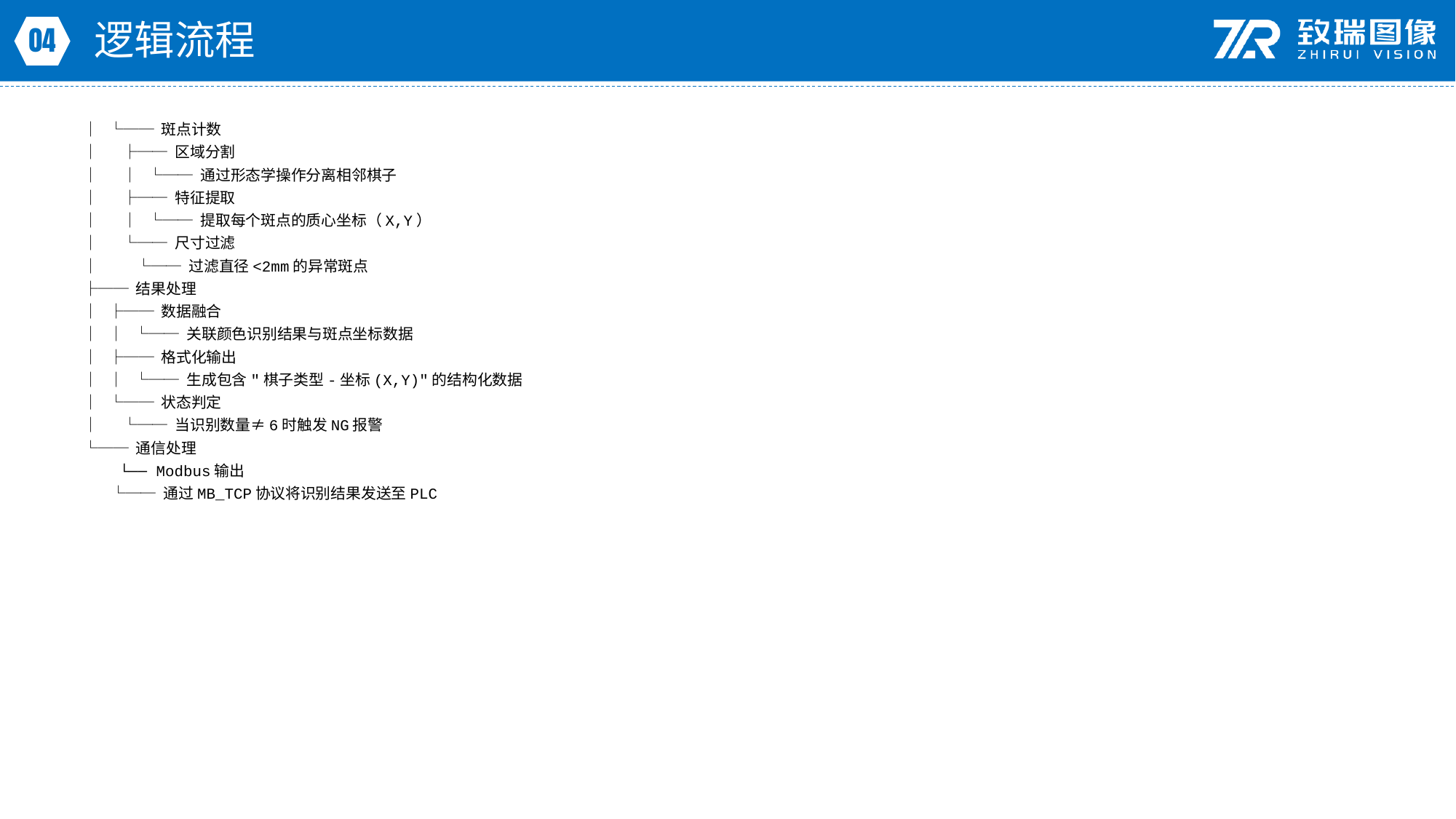

逻辑流程
04

│   └── 斑点计数
│       ├── 区域分割
│       │   └── 通过形态学操作分离相邻棋子
│       ├── 特征提取
│       │   └── 提取每个斑点的质心坐标（X,Y）
│       └── 尺寸过滤
│           └── 过滤直径<2mm的异常斑点
├── 结果处理
│   ├── 数据融合
│   │   └── 关联颜色识别结果与斑点坐标数据
│   ├── 格式化输出
│   │   └── 生成包含"棋子类型-坐标(X,Y)"的结构化数据
│   └── 状态判定
│       └── 当识别数量≠6时触发NG报警
└── 通信处理
    └── Modbus输出
        └── 通过MB_TCP协议将识别结果发送至PLC